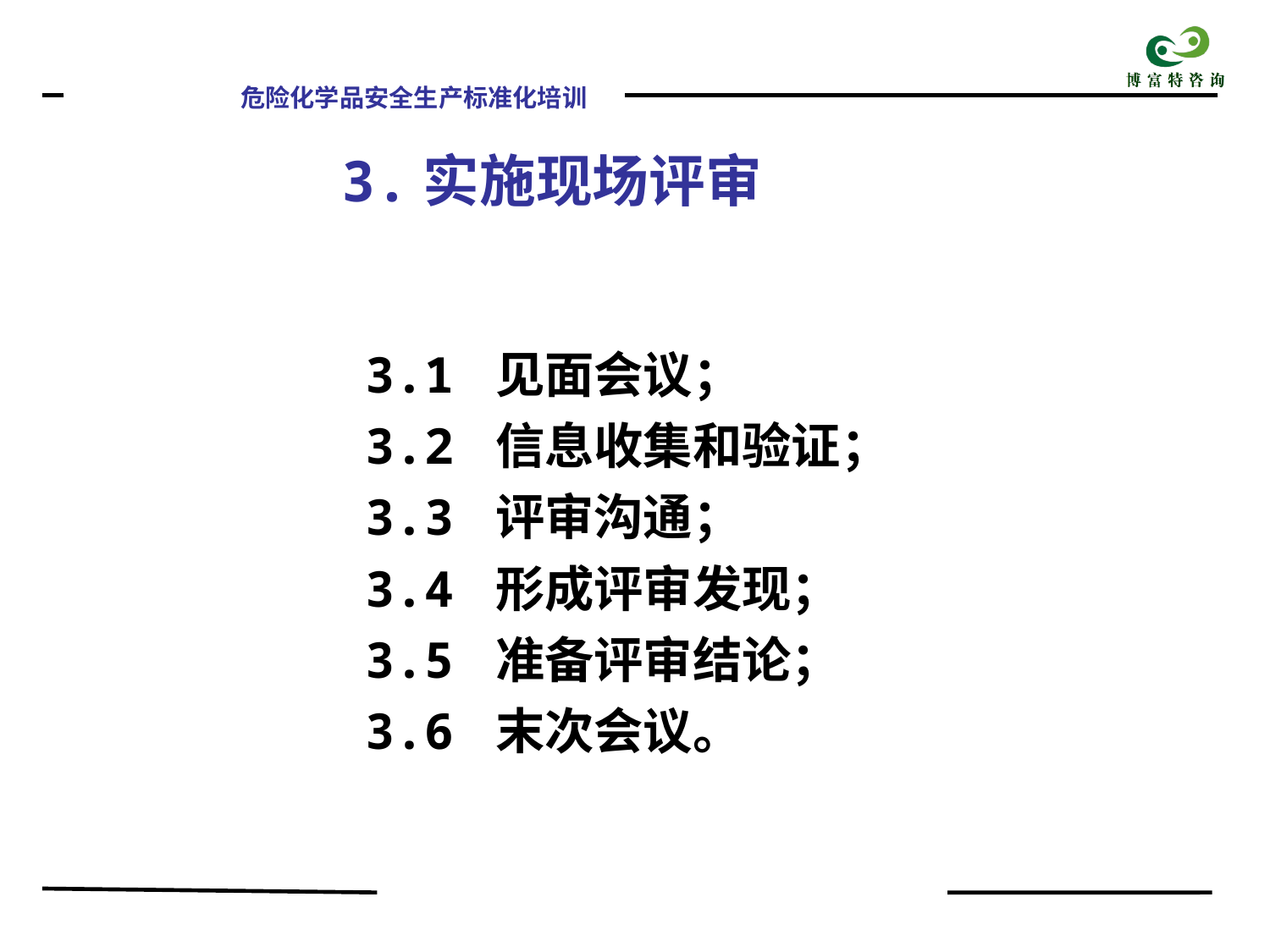

3.实施现场评审
3.1 见面会议；
3.2 信息收集和验证；3.3 评审沟通；
3.4 形成评审发现；
3.5 准备评审结论；
3.6 末次会议。